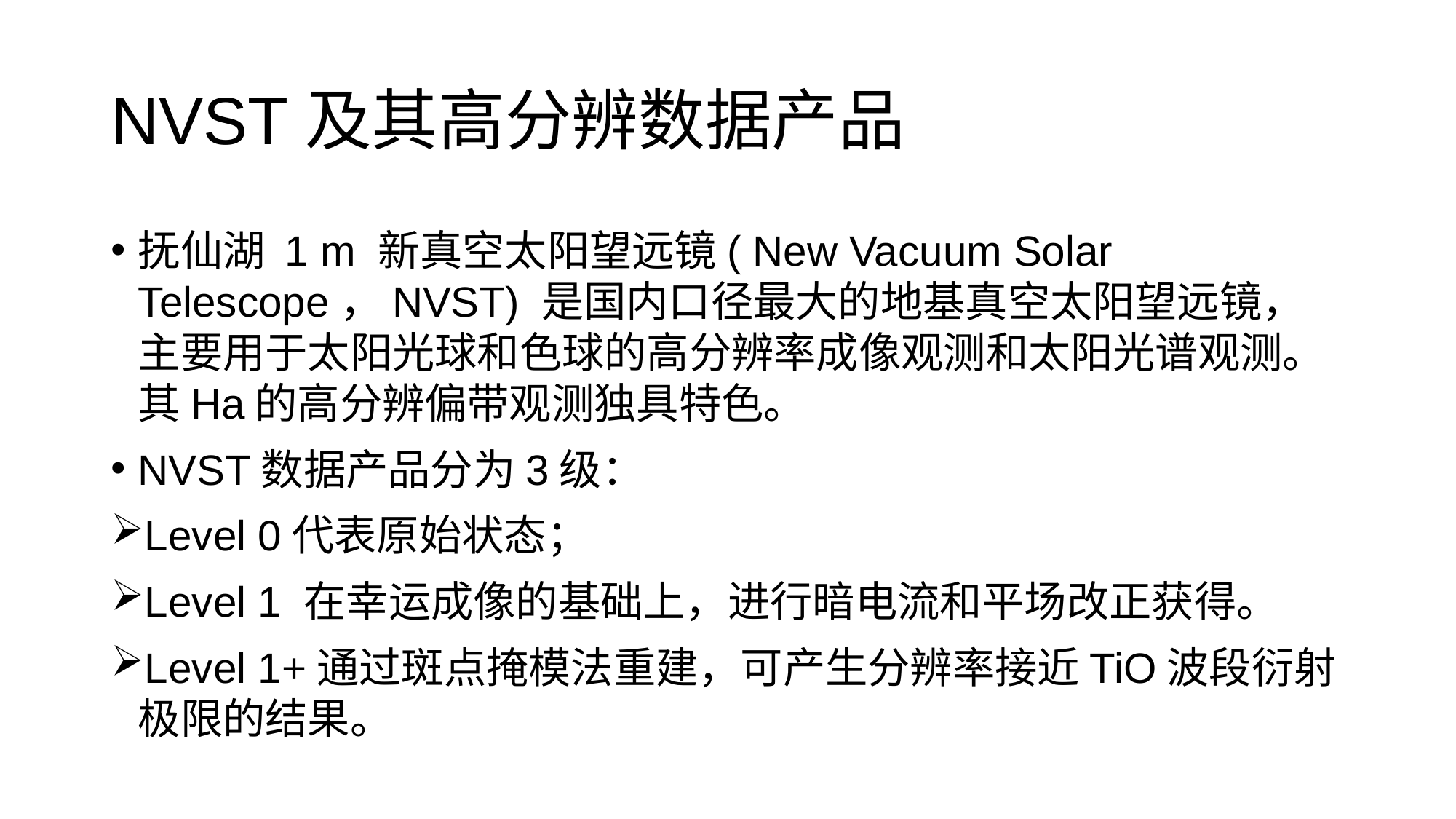

# NVST及其高分辨数据产品
抚仙湖 1 m 新真空太阳望远镜( New Vacuum Solar Telescope，NVST) 是国内口径最大的地基真空太阳望远镜，主要用于太阳光球和色球的高分辨率成像观测和太阳光谱观测。 其Ha的高分辨偏带观测独具特色。
NVST数据产品分为3级：
Level 0代表原始状态；
Level 1 在幸运成像的基础上，进行暗电流和平场改正获得。
Level 1+通过斑点掩模法重建，可产生分辨率接近TiO波段衍射极限的结果。